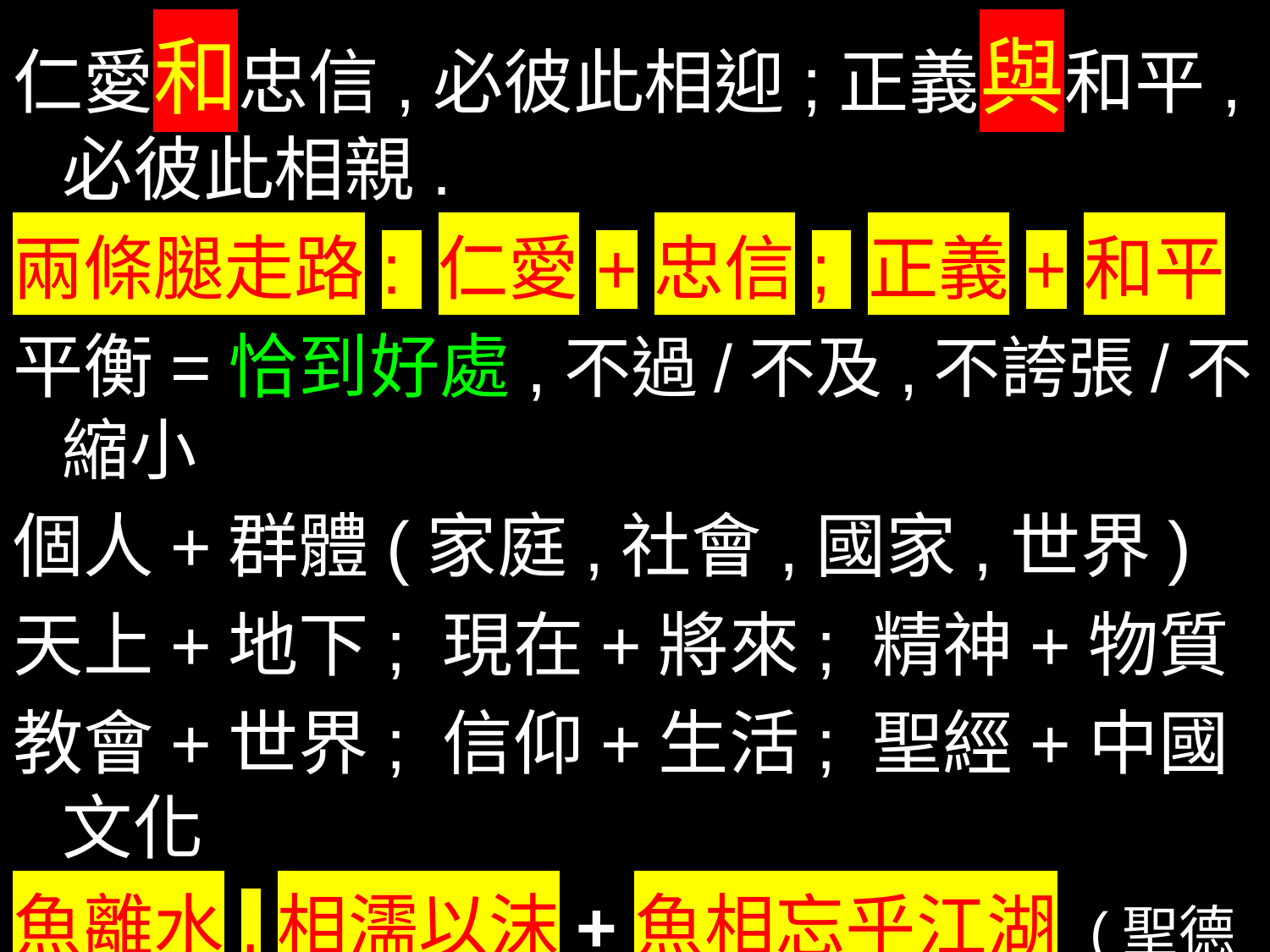

仁愛和忠信,必彼此相迎;正義與和平,必彼此相親.
兩條腿走路: 仁愛+忠信; 正義+和平
平衡=恰到好處,不過/不及,不誇張/不縮小
個人+群體(家庭,社會,國家,世界)
天上+地下; 現在+將來; 精神+物質
教會+世界; 信仰+生活; 聖經+中國文化
魚離水,相濡以沫+魚相忘乎江湖 (聖德蘭?)